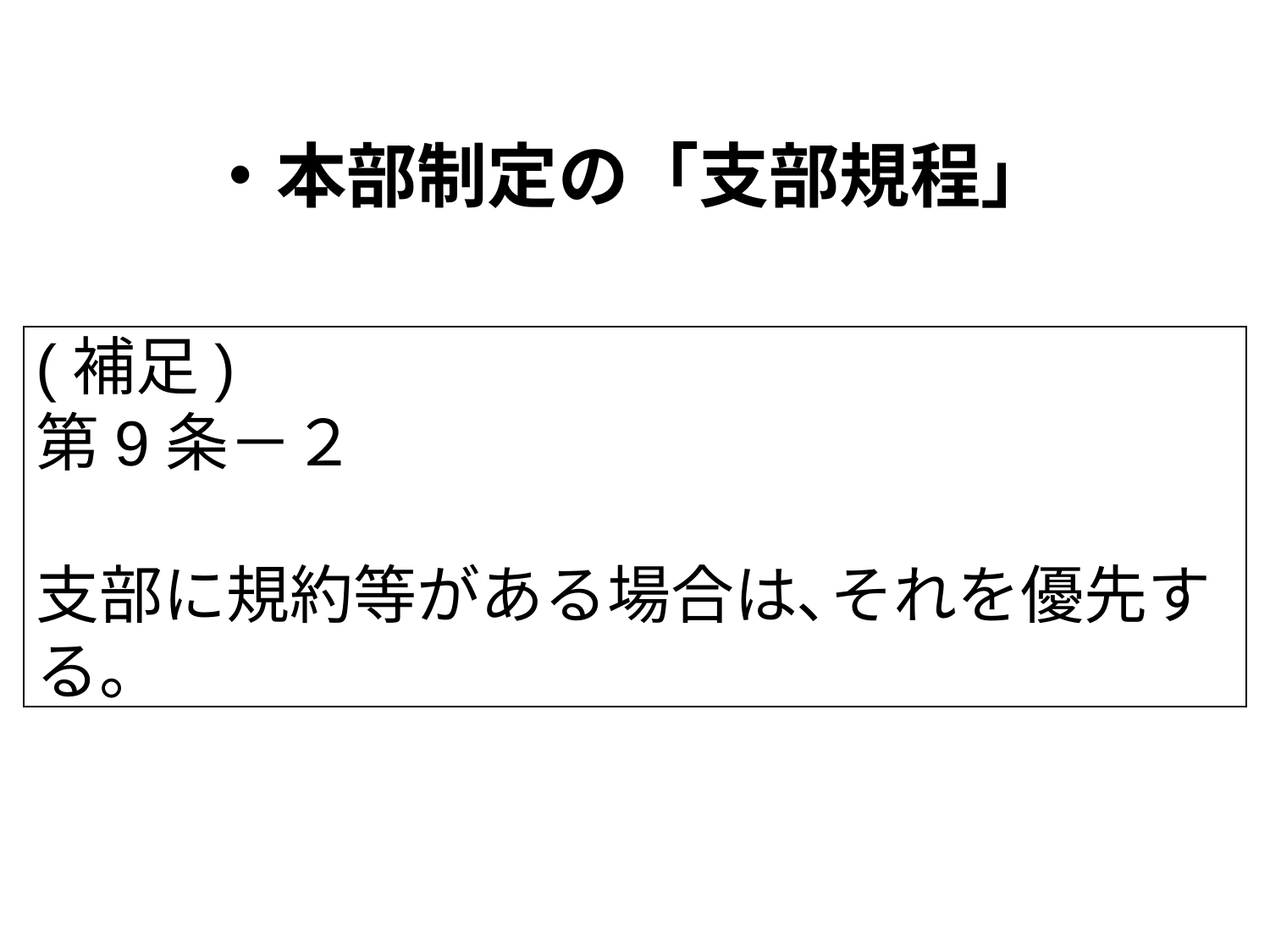

・本部制定の「支部規程」
(補足)
第9条－２

支部に規約等がある場合は､それを優先する。